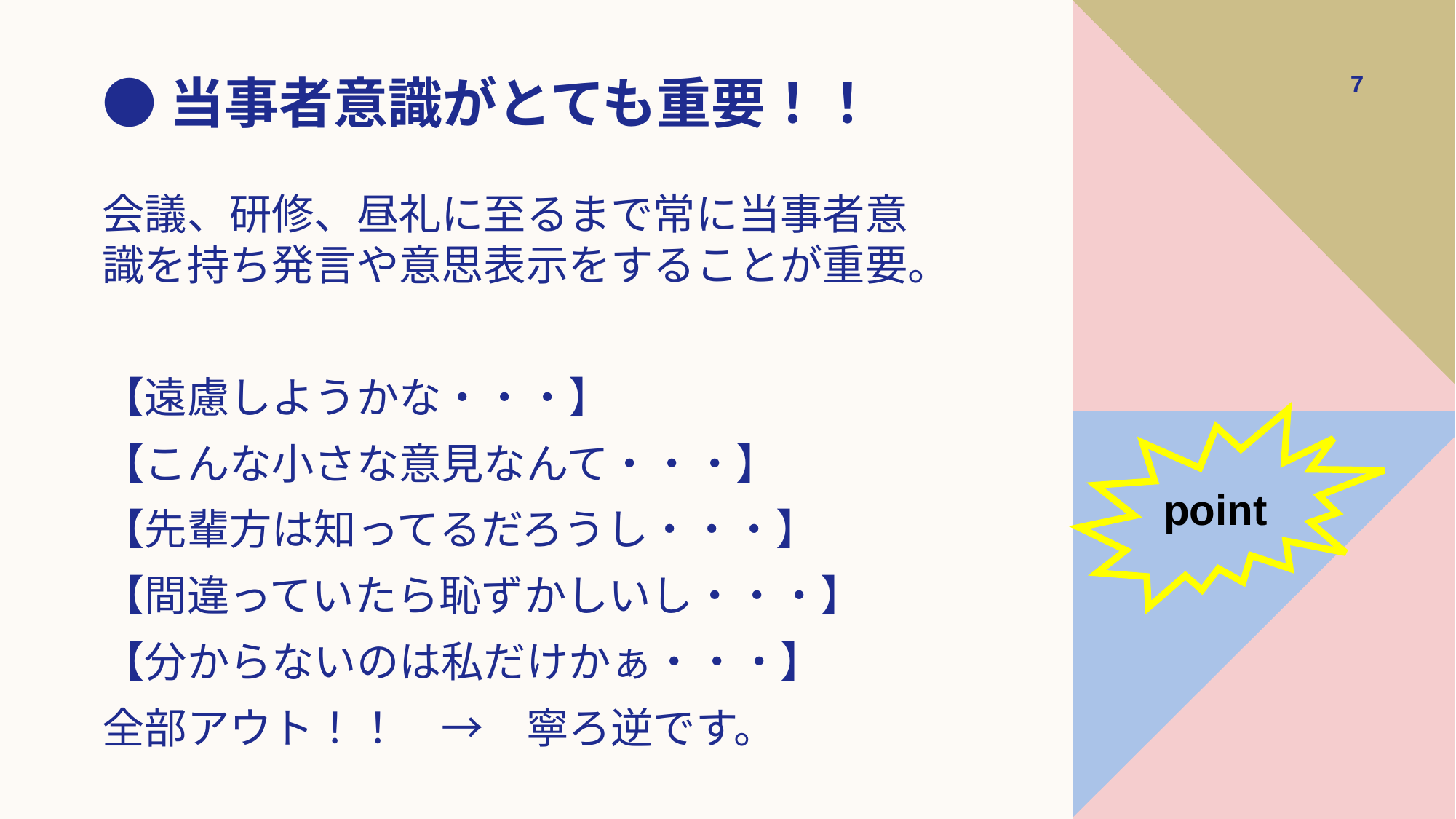

# ●当事者意識がとても重要！！
7
会議、研修、昼礼に至るまで常に当事者意識を持ち発言や意思表示をすることが重要。

【遠慮しようかな・・・】
【こんな小さな意見なんて・・・】
【先輩方は知ってるだろうし・・・】
【間違っていたら恥ずかしいし・・・】
【分からないのは私だけかぁ・・・】
全部アウト！！　→　寧ろ逆です。

point